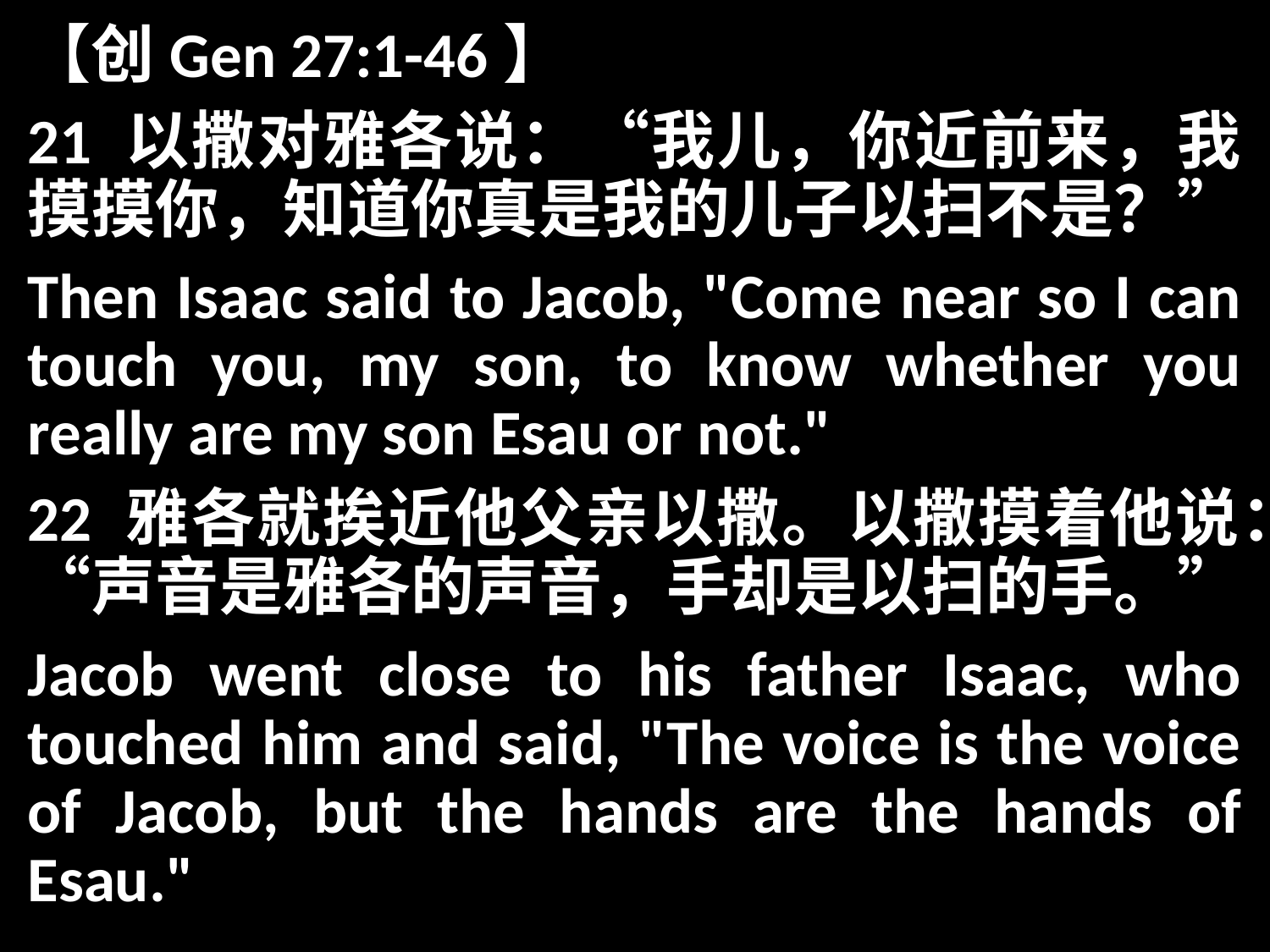

【创Gen 27:1-46】
21 以撒对雅各说：“我儿，你近前来，我摸摸你，知道你真是我的儿子以扫不是？”
Then Isaac said to Jacob, "Come near so I can touch you, my son, to know whether you really are my son Esau or not."
22 雅各就挨近他父亲以撒。以撒摸着他说：“声音是雅各的声音，手却是以扫的手。”
Jacob went close to his father Isaac, who touched him and said, "The voice is the voice of Jacob, but the hands are the hands of Esau."